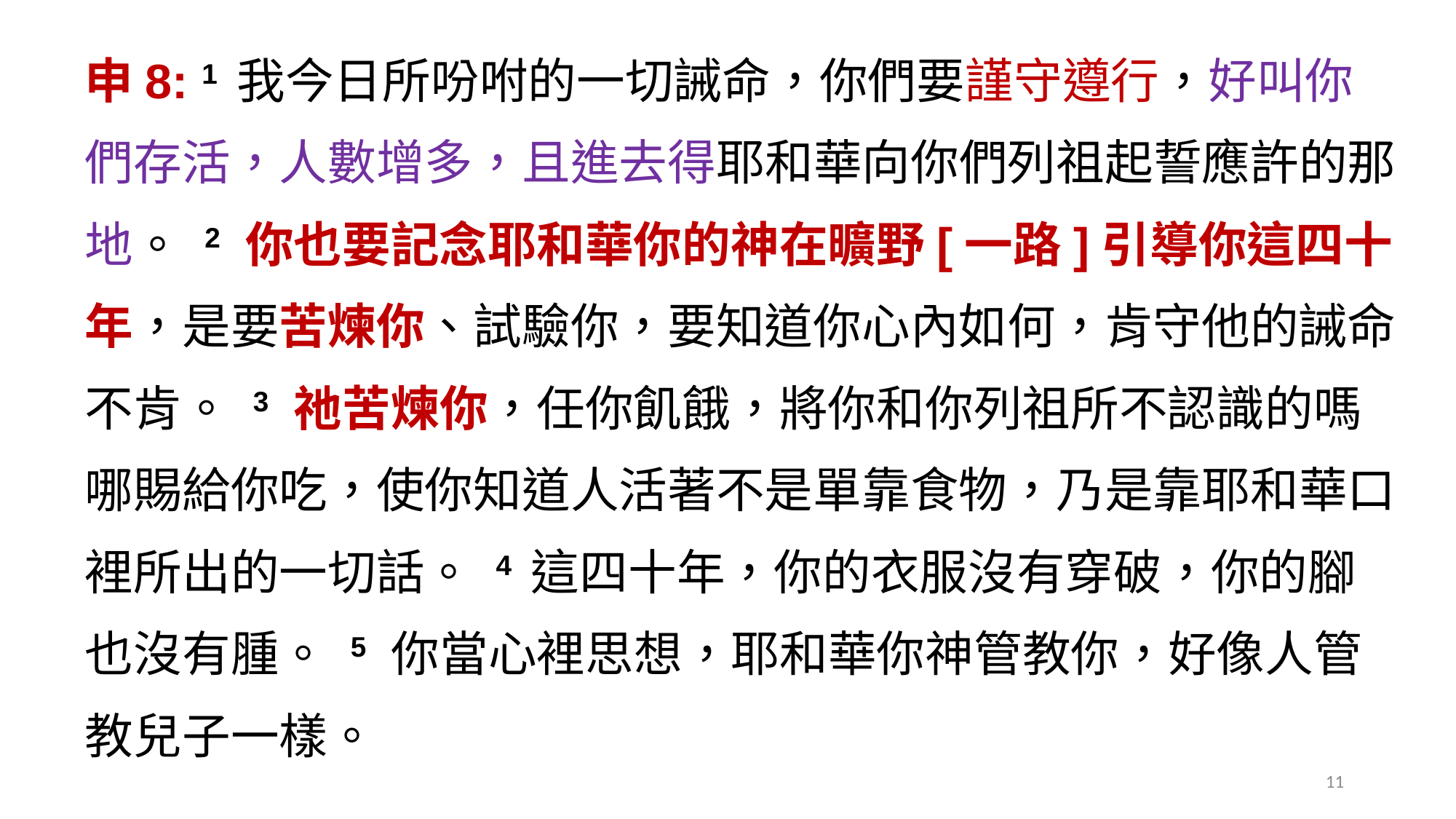

申8: 1 我今日所吩咐的一切誡命，你們要謹守遵行，好叫你們存活，人數增多，且進去得耶和華向你們列祖起誓應許的那地。 2 你也要記念耶和華你的神在曠野[一路]引導你這四十年，是要苦煉你、試驗你，要知道你心內如何，肯守他的誡命不肯。 3 祂苦煉你，任你飢餓，將你和你列祖所不認識的嗎哪賜給你吃，使你知道人活著不是單靠食物，乃是靠耶和華口裡所出的一切話。 4 這四十年，你的衣服沒有穿破，你的腳也沒有腫。 5 你當心裡思想，耶和華你神管教你，好像人管教兒子一樣。
11